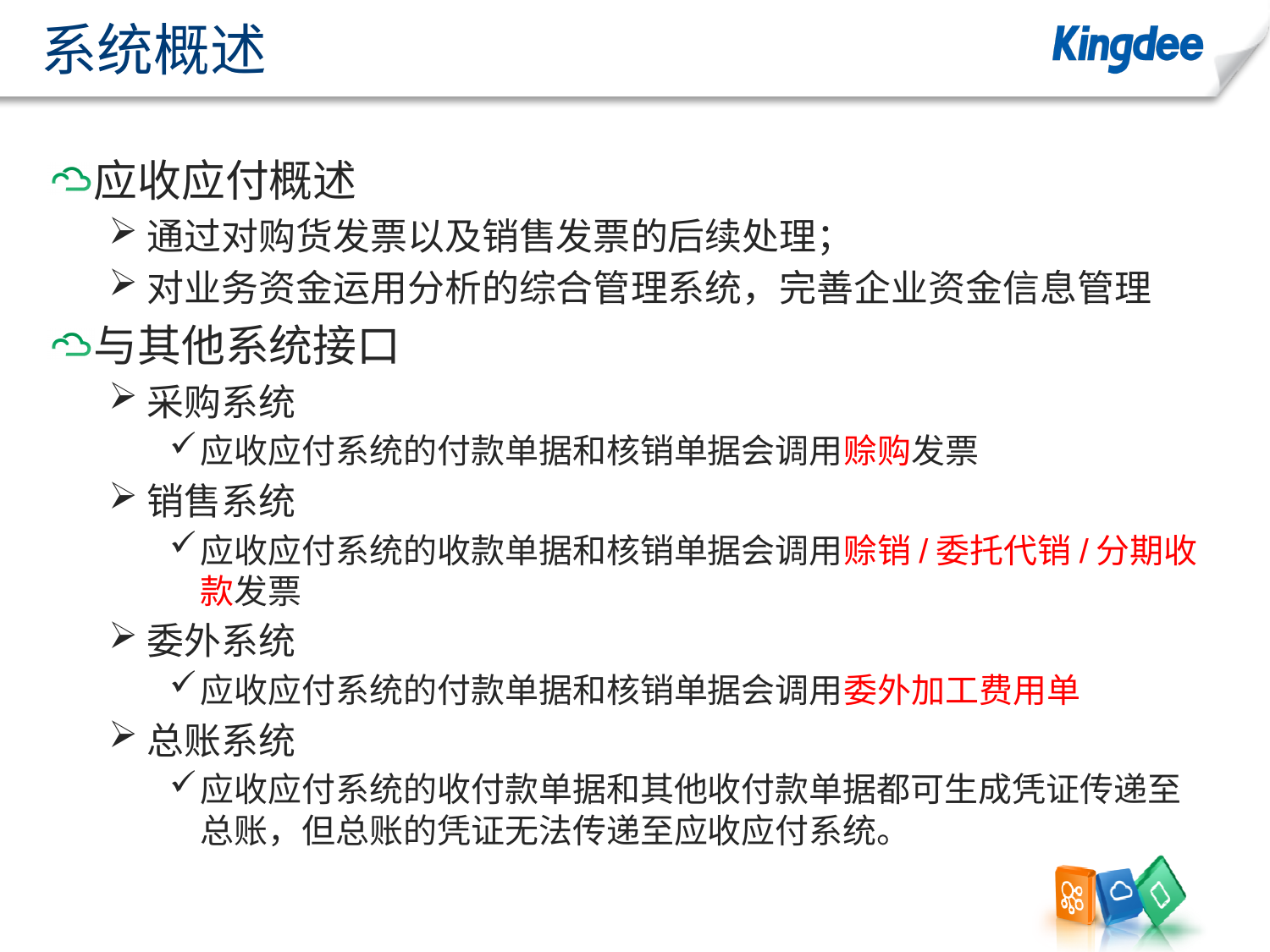

# 系统概述
应收应付概述
通过对购货发票以及销售发票的后续处理；
对业务资金运用分析的综合管理系统，完善企业资金信息管理
与其他系统接口
采购系统
应收应付系统的付款单据和核销单据会调用赊购发票
销售系统
应收应付系统的收款单据和核销单据会调用赊销/委托代销/分期收款发票
委外系统
应收应付系统的付款单据和核销单据会调用委外加工费用单
总账系统
应收应付系统的收付款单据和其他收付款单据都可生成凭证传递至总账，但总账的凭证无法传递至应收应付系统。